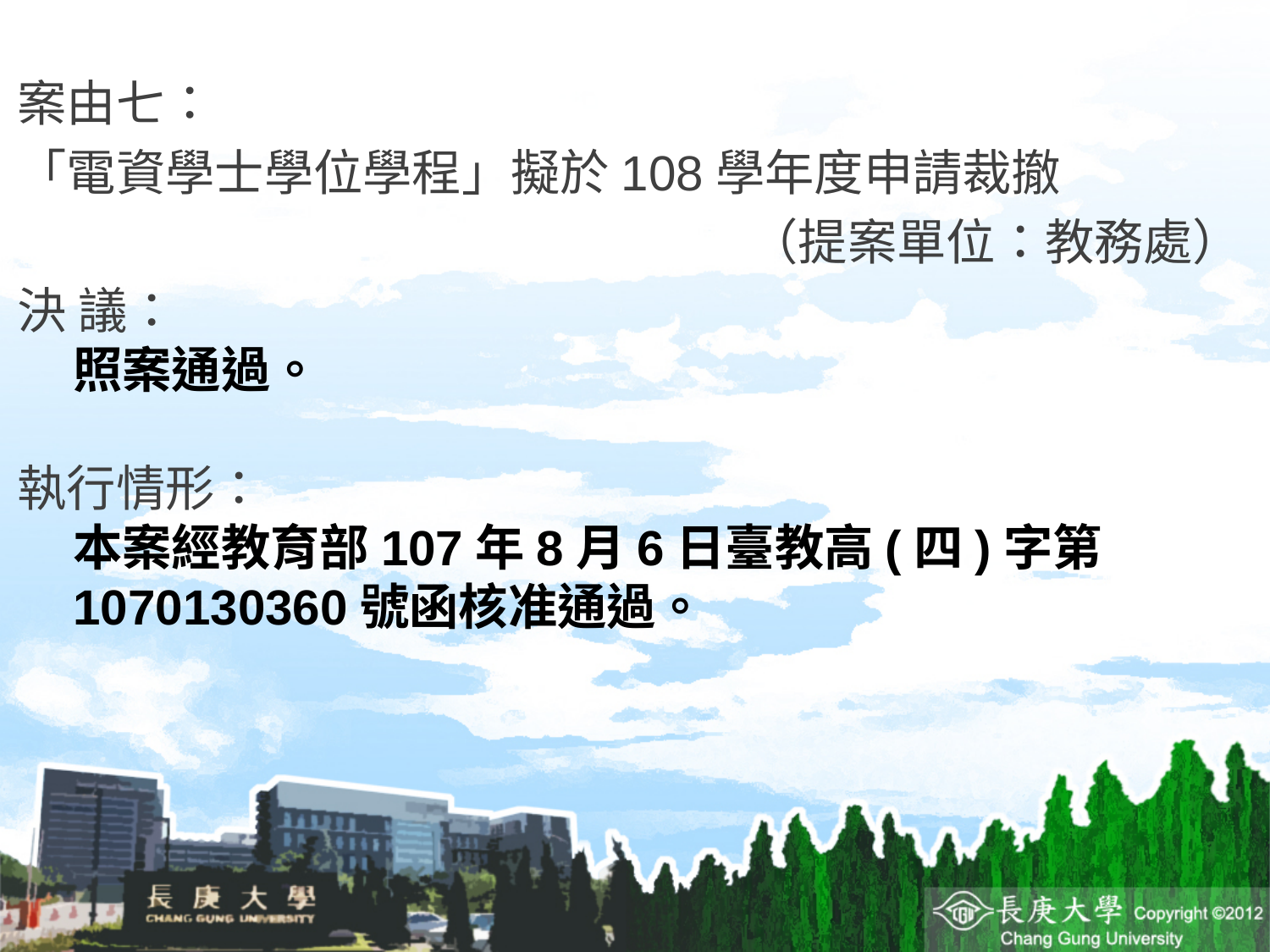

案由七：
「電資學士學位學程」擬於108學年度申請裁撤
                                                    （提案單位：教務處）
決 議：
照案通過。

執行情形：
本案經教育部107年8月6日臺教高(四)字第1070130360號函核准通過。